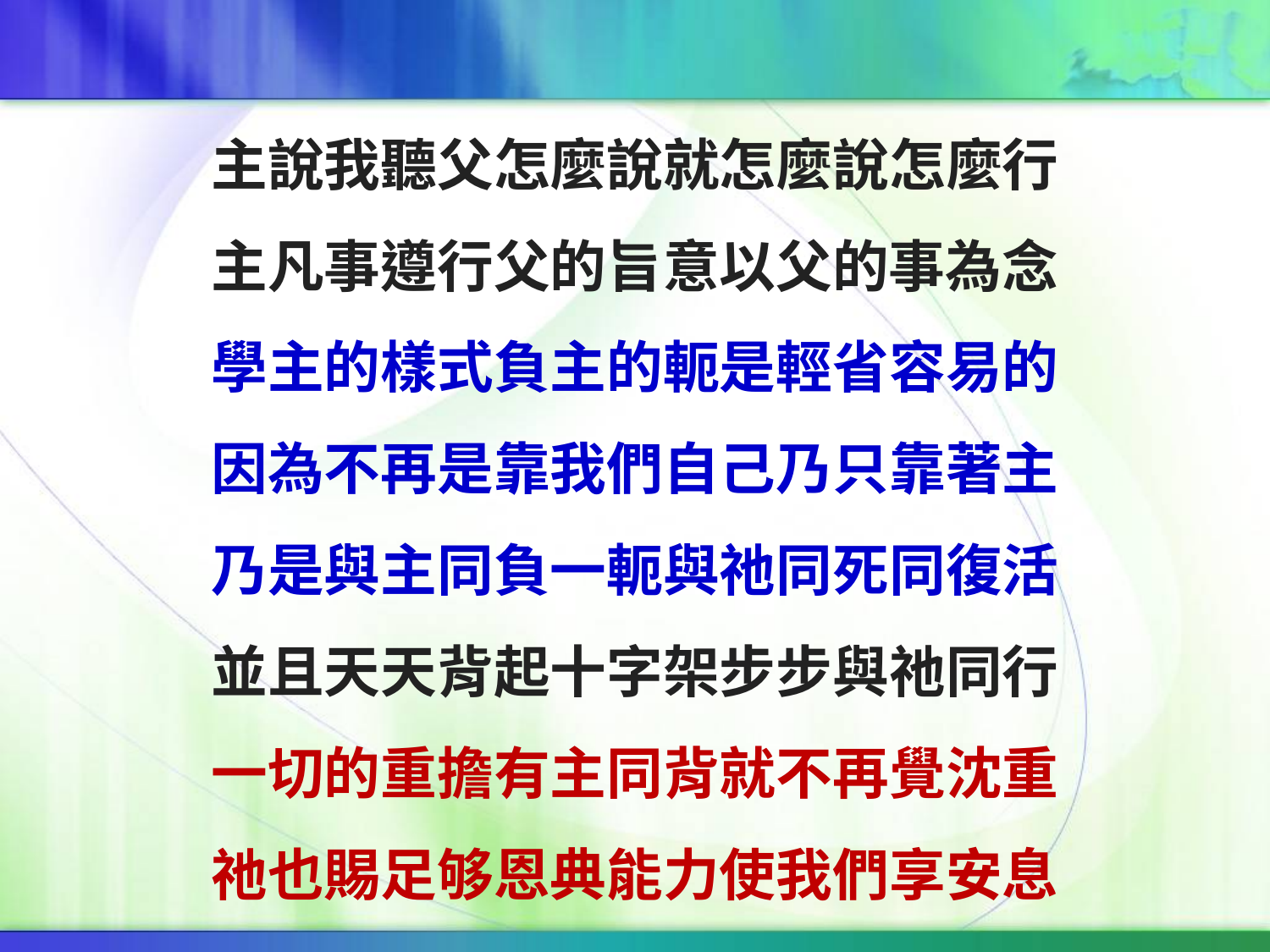

主說我聽父怎麼說就怎麼說怎麼行
主凡事遵行父的旨意以父的事為念
學主的樣式負主的軛是輕省容易的
因為不再是靠我們自己乃只靠著主
乃是與主同負一軛與祂同死同復活
並且天天背起十字架步步與祂同行
一切的重擔有主同背就不再覺沈重
祂也賜足够恩典能力使我們享安息